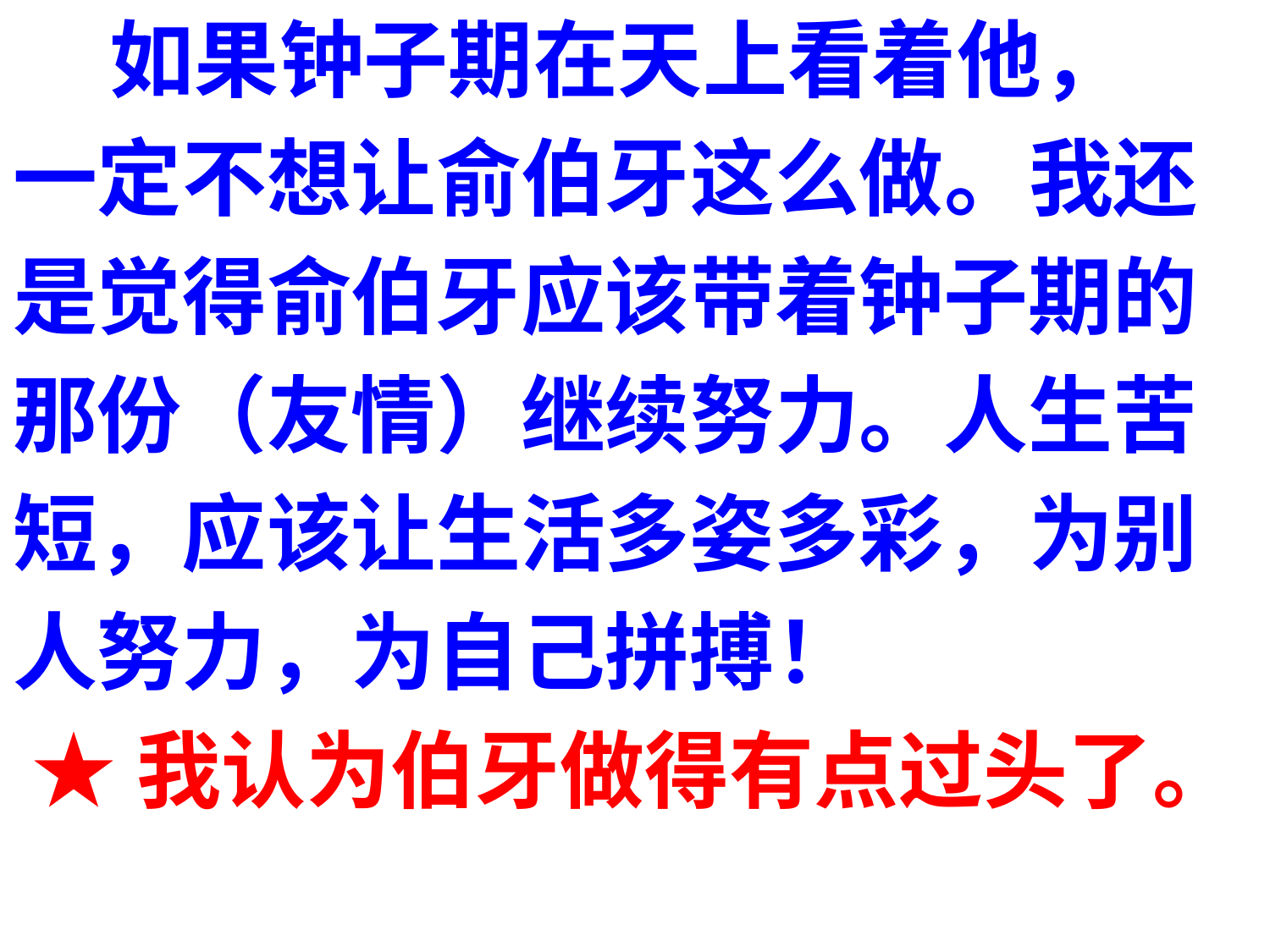

如果钟子期在天上看着他，
一定不想让俞伯牙这么做。我还
是觉得俞伯牙应该带着钟子期的
那份（友情）继续努力。人生苦
短，应该让生活多姿多彩，为别
人努力，为自己拼搏！
 ★我认为伯牙做得有点过头了。